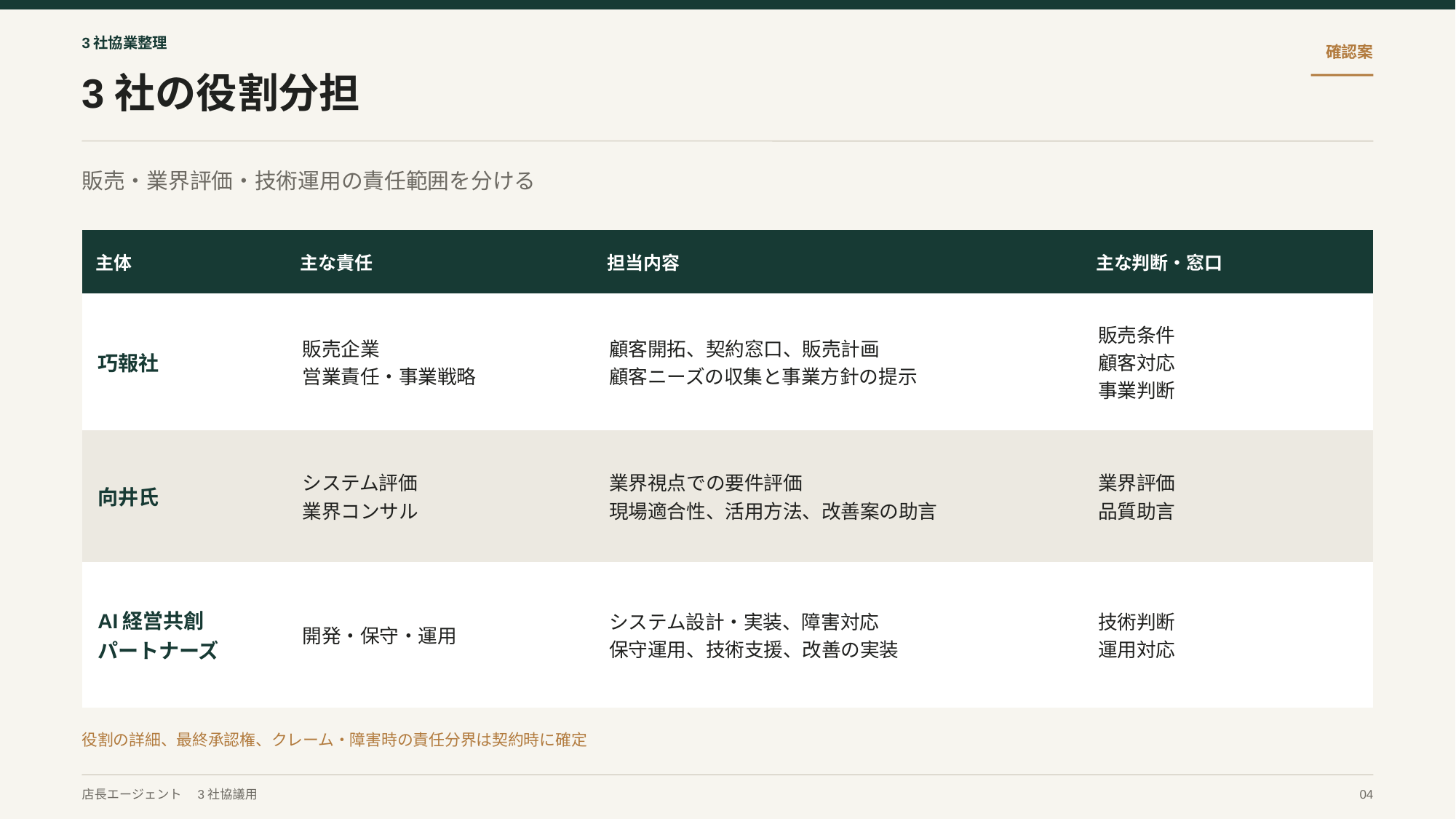

3社協業整理
確認案
3社の役割分担

販売・業界評価・技術運用の責任範囲を分ける
| 主体 | 主な責任 | 担当内容 | 主な判断・窓口 |
| --- | --- | --- | --- |
| 巧報社 | 販売企業 営業責任・事業戦略 | 顧客開拓、契約窓口、販売計画 顧客ニーズの収集と事業方針の提示 | 販売条件 顧客対応 事業判断 |
| 向井氏 | システム評価 業界コンサル | 業界視点での要件評価 現場適合性、活用方法、改善案の助言 | 業界評価 品質助言 |
| AI経営共創 パートナーズ | 開発・保守・運用 | システム設計・実装、障害対応 保守運用、技術支援、改善の実装 | 技術判断 運用対応 |
役割の詳細、最終承認権、クレーム・障害時の責任分界は契約時に確定

店長エージェント　3社協議用
04